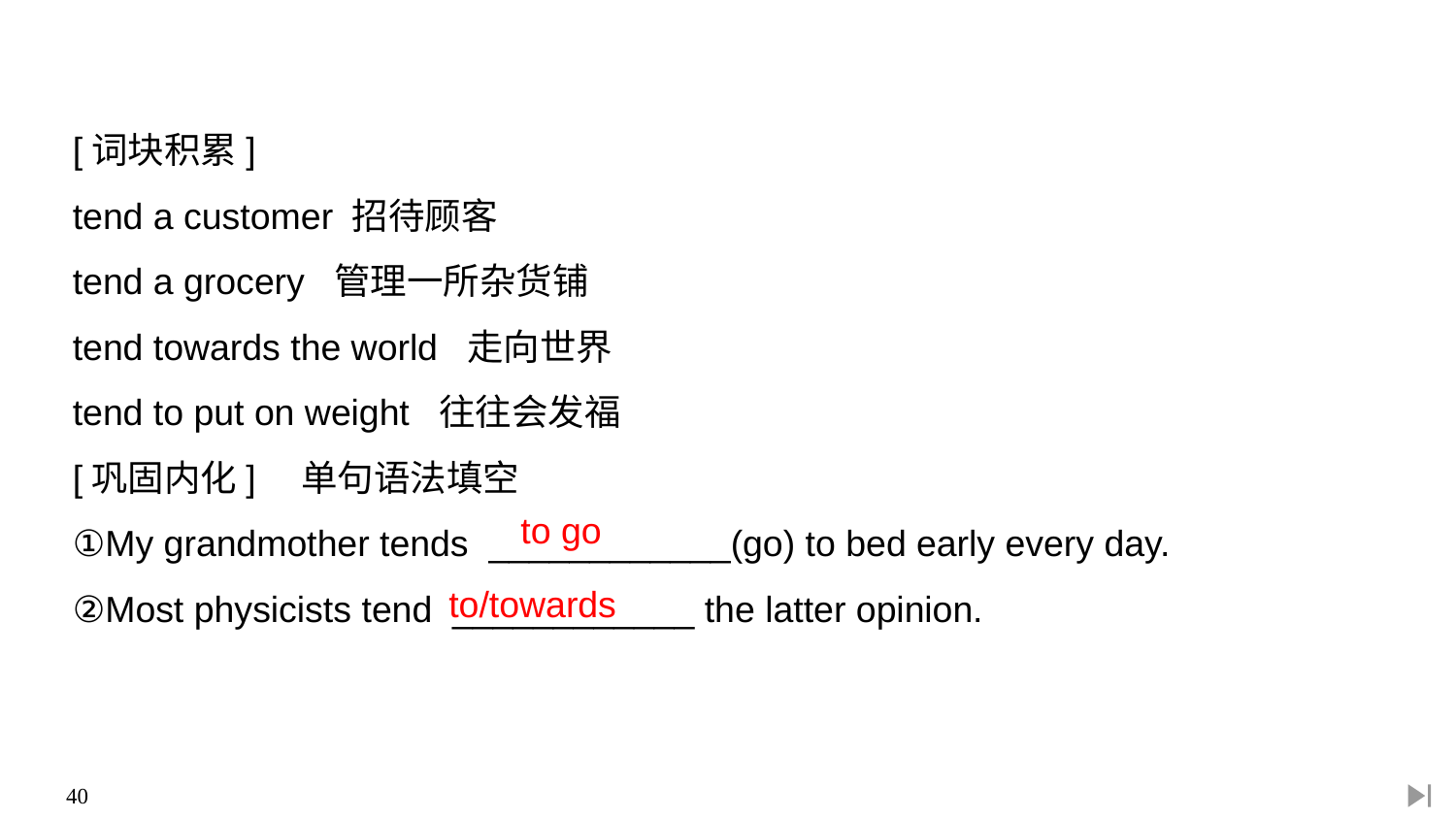

[词块积累]
tend a customer 招待顾客
tend a grocery  管理一所杂货铺
tend towards the world  走向世界
tend to put on weight  往往会发福
[巩固内化]　单句语法填空
①My grandmother tends  ____________(go) to bed early every day.
②Most physicists tend  ____________ the latter opinion.
to go
to/towards